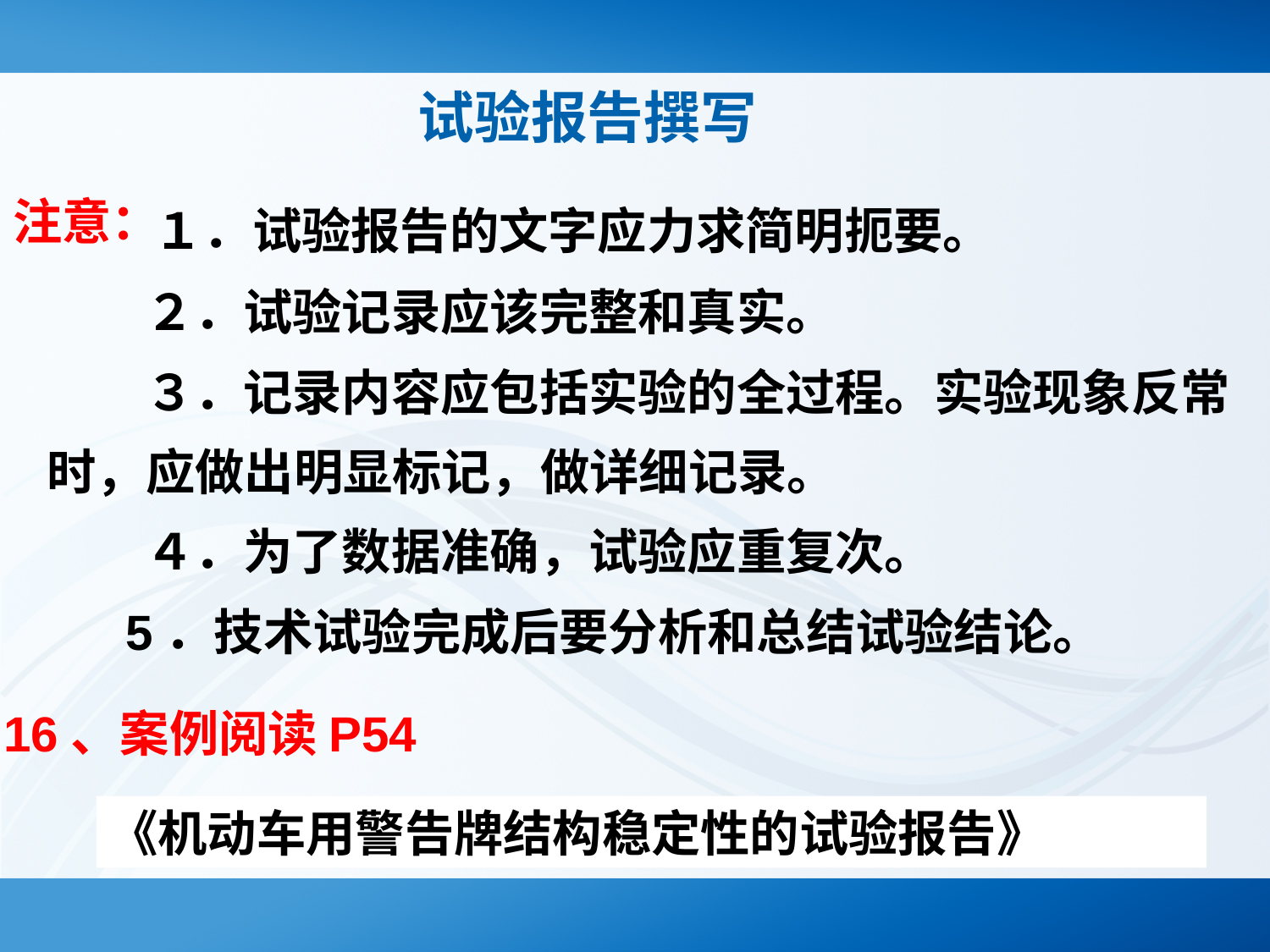

试验报告撰写
　 １．试验报告的文字应力求简明扼要。
　 ２．试验记录应该完整和真实。
　 ３．记录内容应包括实验的全过程。实验现象反常时，应做出明显标记，做详细记录。
　 ４．为了数据准确，试验应重复次。
   5．技术试验完成后要分析和总结试验结论。
注意：
16、案例阅读P54
《机动车用警告牌结构稳定性的试验报告》